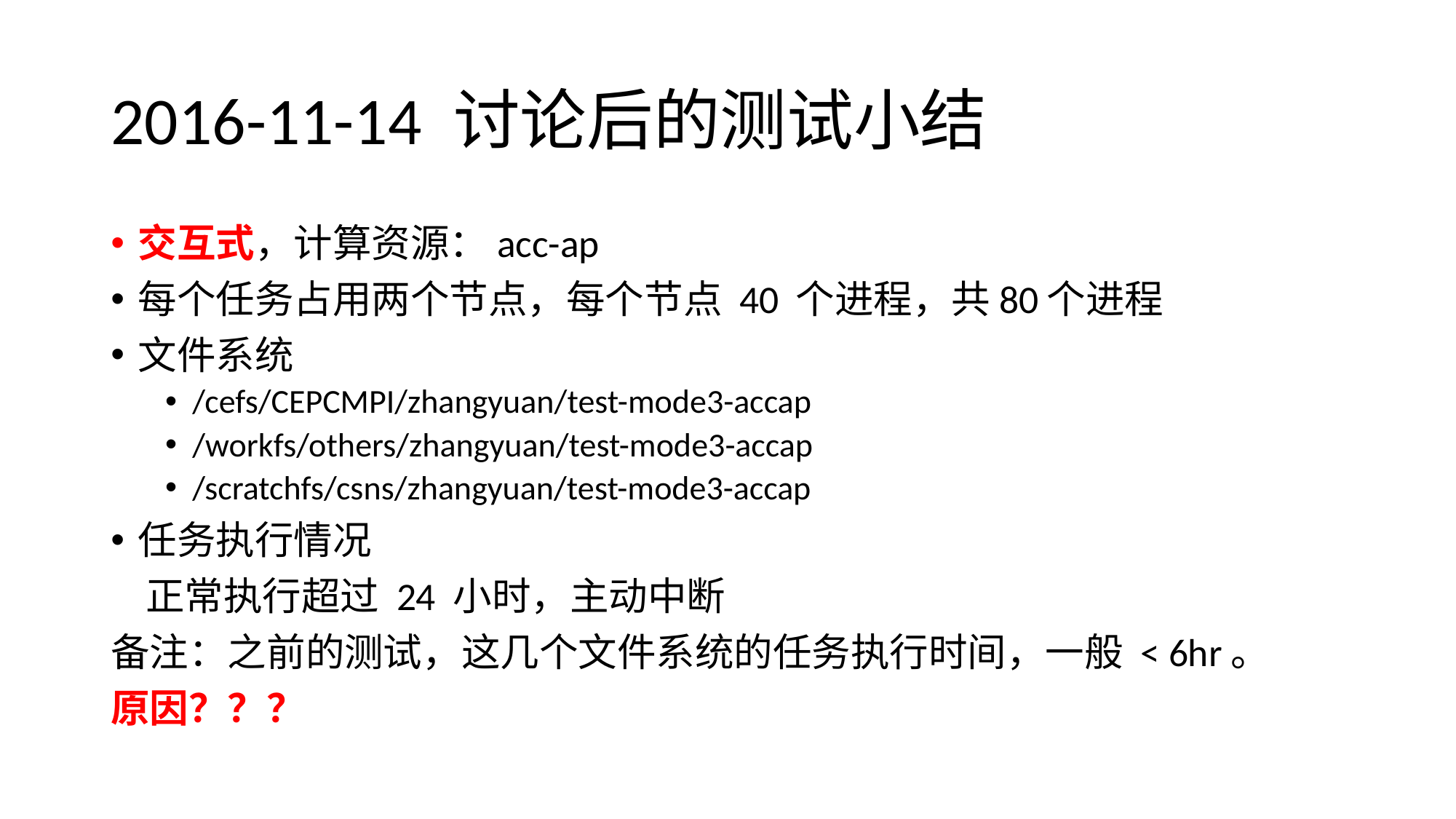

# 2016-11-14 讨论后的测试小结
交互式，计算资源：acc-ap
每个任务占用两个节点，每个节点 40 个进程，共80个进程
文件系统
/cefs/CEPCMPI/zhangyuan/test-mode3-accap
/workfs/others/zhangyuan/test-mode3-accap
/scratchfs/csns/zhangyuan/test-mode3-accap
任务执行情况
   正常执行超过 24 小时，主动中断
备注：之前的测试，这几个文件系统的任务执行时间，一般 < 6hr。
原因？？？